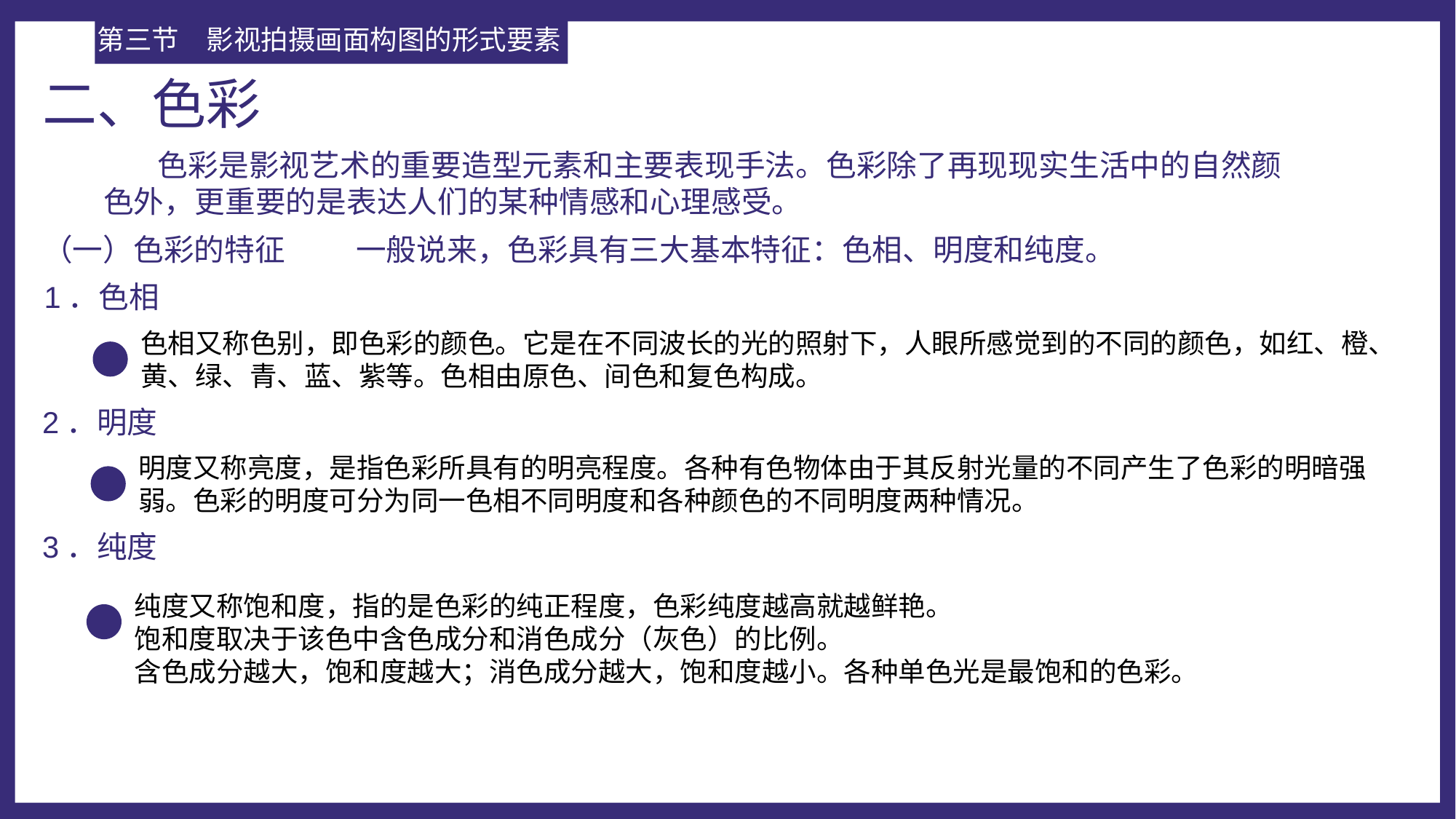

第三节	影视拍摄画面构图的形式要素
二、色彩
       色彩是影视艺术的重要造型元素和主要表现手法。色彩除了再现现实生活中的自然颜色外，更重要的是表达人们的某种情感和心理感受。
（一）色彩的特征
       一般说来，色彩具有三大基本特征：色相、明度和纯度。
       1．色相
色相又称色别，即色彩的颜色。它是在不同波长的光的照射下，人眼所感觉到的不同的颜色，如红、橙、黄、绿、青、蓝、紫等。色相由原色、间色和复色构成。

2．明度
明度又称亮度，是指色彩所具有的明亮程度。各种有色物体由于其反射光量的不同产生了色彩的明暗强弱。色彩的明度可分为同一色相不同明度和各种颜色的不同明度两种情况。

3．纯度
纯度又称饱和度，指的是色彩的纯正程度，色彩纯度越高就越鲜艳。
饱和度取决于该色中含色成分和消色成分（灰色）的比例。
含色成分越大，饱和度越大；消色成分越大，饱和度越小。各种单色光是最饱和的色彩。